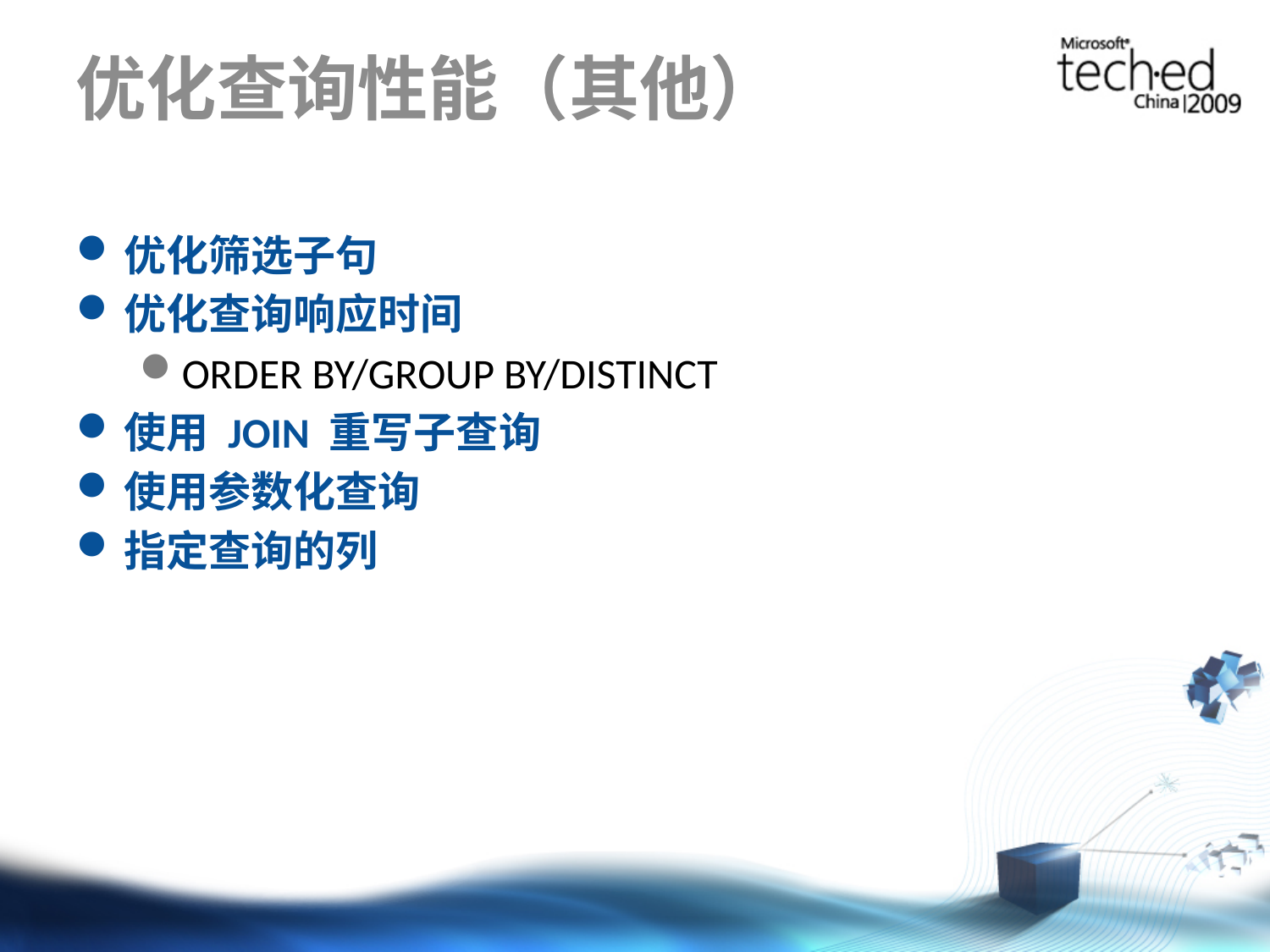

# 优化查询性能（其他）
优化筛选子句
优化查询响应时间
ORDER BY/GROUP BY/DISTINCT
使用 JOIN 重写子查询
使用参数化查询
指定查询的列